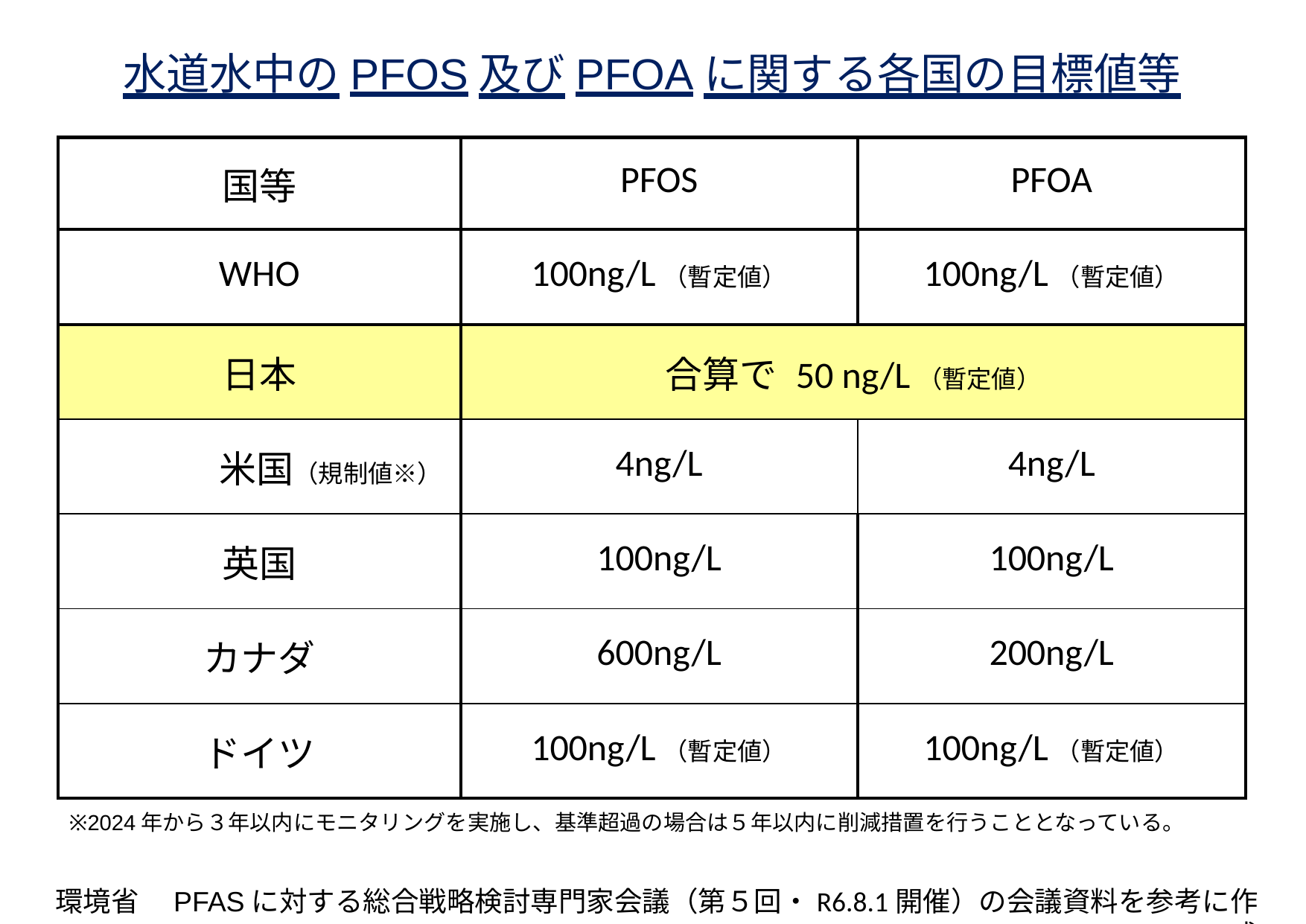

水道水中のPFOS及びPFOAに関する各国の目標値等
| 国等 | PFOS | PFOA |
| --- | --- | --- |
| WHO | 100ng/L（暫定値） | 100ng/L（暫定値） |
| 日本 | 合算で 50 ng/L（暫定値） |  |
| 米国（規制値※） | 4ng/L | 4ng/L |
| 英国 | 100ng/L | 100ng/L |
| カナダ | 600ng/L | 200ng/L |
| ドイツ | 100ng/L（暫定値） | 100ng/L（暫定値） |
※2024年から３年以内にモニタリングを実施し、基準超過の場合は５年以内に削減措置を行うこととなっている。
環境省　PFASに対する総合戦略検討専門家会議（第５回・R6.8.1開催）の会議資料を参考に作成